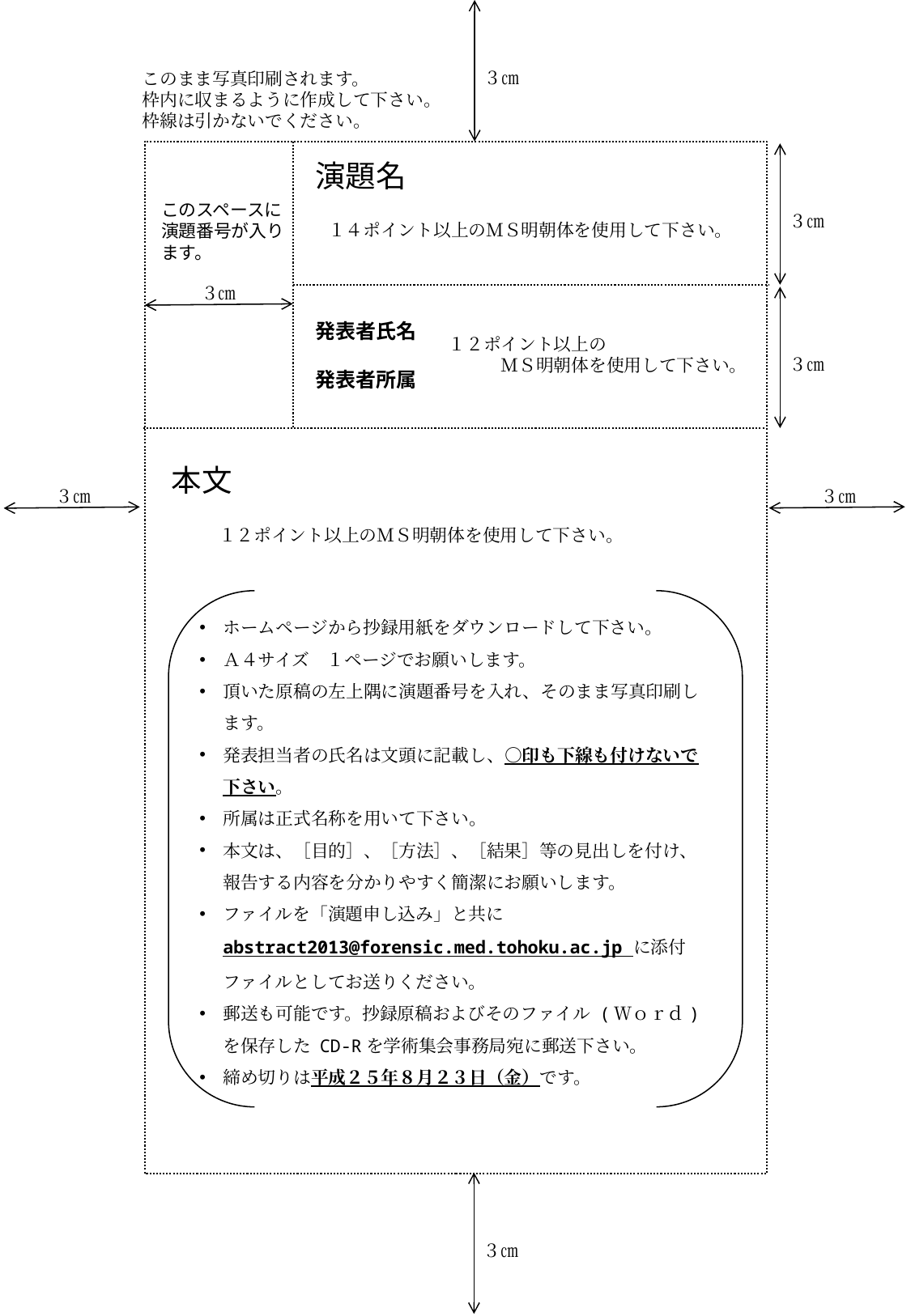

３㎝
このまま写真印刷されます。
枠内に収まるように作成して下さい。
枠線は引かないでください。

演題名
このスペースに演題番号が入ります。
３㎝
１４ポイント以上のＭＳ明朝体を使用して下さい。
３㎝
発表者氏名

発表者所属
１２ポイント以上の
　　　ＭＳ明朝体を使用して下さい。
３㎝
本文
３㎝
３㎝
１２ポイント以上のＭＳ明朝体を使用して下さい。

ホームページから抄録用紙をダウンロードして下さい。
Ａ４サイズ　１ページでお願いします。
頂いた原稿の左上隅に演題番号を入れ、そのまま写真印刷します。
発表担当者の氏名は文頭に記載し、○印も下線も付けないで下さい。
所属は正式名称を用いて下さい。
本文は、［目的］、［方法］、［結果］等の見出しを付け、報告する内容を分かりやすく簡潔にお願いします。
ファイルを「演題申し込み」と共に abstract2013@forensic.med.tohoku.ac.jp に添付ファイルとしてお送りください。
郵送も可能です。抄録原稿およびそのファイル (Ｗｏｒｄ)を保存した CD-Rを学術集会事務局宛に郵送下さい。
締め切りは平成２５年８月２３日（金）です。
３㎝